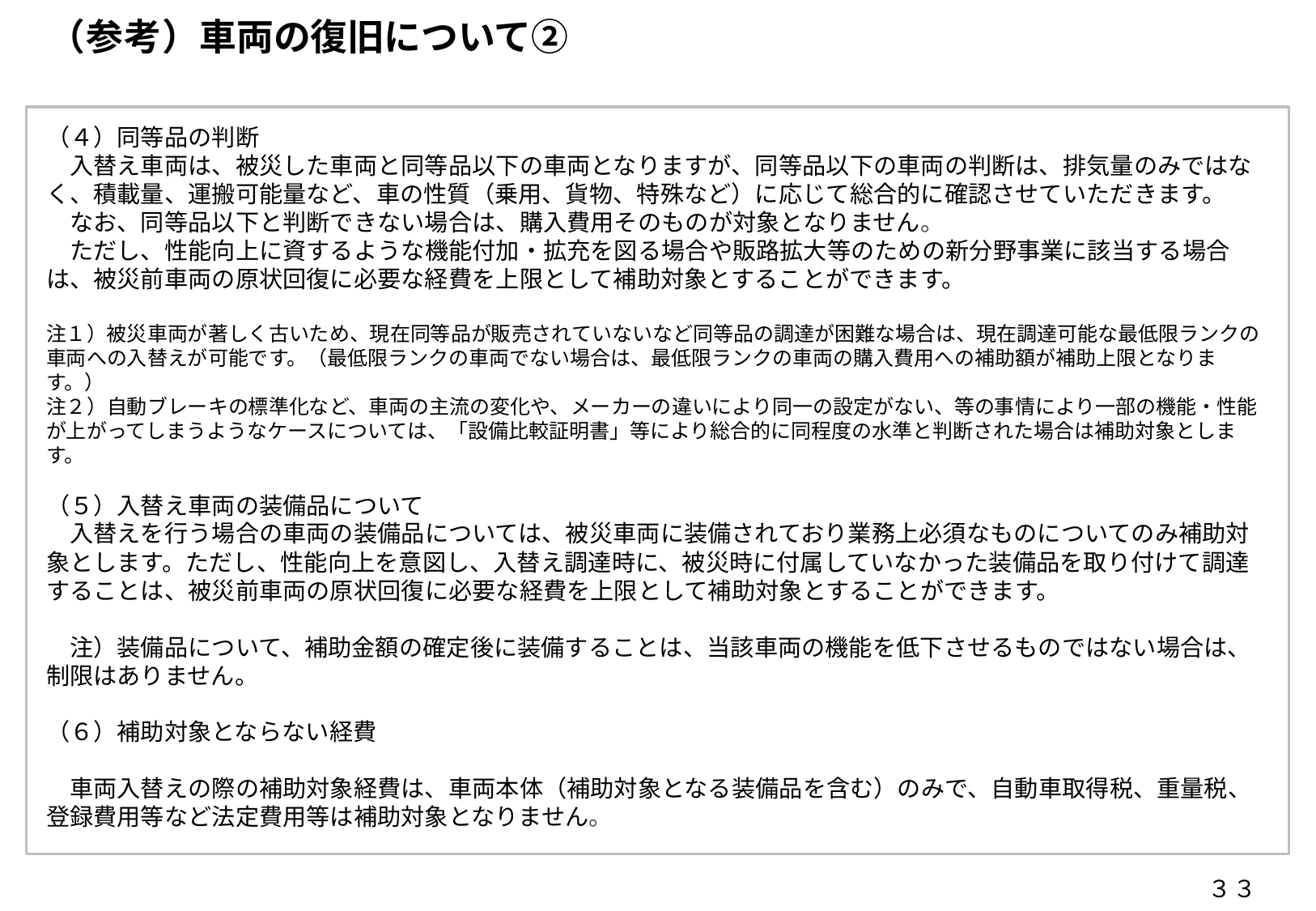

（参考）車両の復旧について②
（４）同等品の判断
　入替え車両は、被災した車両と同等品以下の車両となりますが、同等品以下の車両の判断は、排気量のみではなく、積載量、運搬可能量など、車の性質（乗用、貨物、特殊など）に応じて総合的に確認させていただきます。
　なお、同等品以下と判断できない場合は、購入費用そのものが対象となりません。
　ただし、性能向上に資するような機能付加・拡充を図る場合や販路拡大等のための新分野事業に該当する場合は、被災前車両の原状回復に必要な経費を上限として補助対象とすることができます。
注１）被災車両が著しく古いため、現在同等品が販売されていないなど同等品の調達が困難な場合は、現在調達可能な最低限ランクの車両への入替えが可能です。（最低限ランクの車両でない場合は、最低限ランクの車両の購入費用への補助額が補助上限となります。）
注２）自動ブレーキの標準化など、車両の主流の変化や、メーカーの違いにより同一の設定がない、等の事情により一部の機能・性能が上がってしまうようなケースについては、「設備比較証明書」等により総合的に同程度の水準と判断された場合は補助対象とします。
（５）入替え車両の装備品について
　入替えを行う場合の車両の装備品については、被災車両に装備されており業務上必須なものについてのみ補助対象とします。ただし、性能向上を意図し、入替え調達時に、被災時に付属していなかった装備品を取り付けて調達することは、被災前車両の原状回復に必要な経費を上限として補助対象とすることができます。

　注）装備品について、補助金額の確定後に装備することは、当該車両の機能を低下させるものではない場合は、制限はありません。
（６）補助対象とならない経費
　車両入替えの際の補助対象経費は、車両本体（補助対象となる装備品を含む）のみで、自動車取得税、重量税、登録費用等など法定費用等は補助対象となりません。

３３